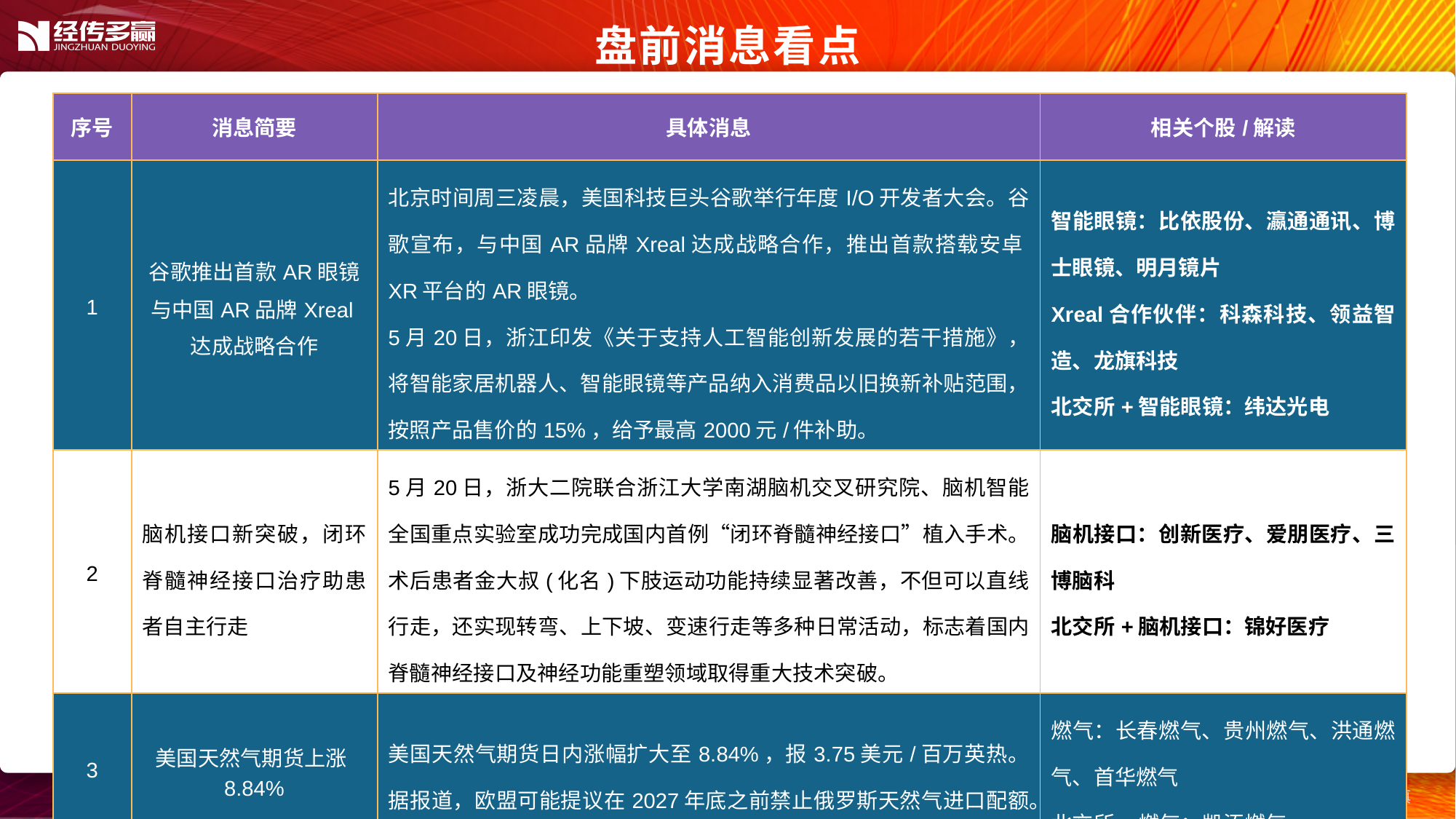

盘前消息看点
| 序号 | 消息简要 | 具体消息 | 相关个股/解读 |
| --- | --- | --- | --- |
| 1 | 谷歌推出首款AR眼镜 与中国AR品牌Xreal达成战略合作 | 北京时间周三凌晨，美国科技巨头谷歌举行年度I/O开发者大会。谷歌宣布，与中国AR品牌Xreal达成战略合作，推出首款搭载安卓XR平台的AR眼镜。 5月20日，浙江印发《关于支持人工智能创新发展的若干措施》，将智能家居机器人、智能眼镜等产品纳入消费品以旧换新补贴范围，按照产品售价的15%，给予最高2000元/件补助。 | 智能眼镜：比依股份、瀛通通讯、博士眼镜、明月镜片 Xreal合作伙伴：科森科技、领益智造、龙旗科技 北交所+智能眼镜：纬达光电 |
| 2 | 脑机接口新突破，闭环脊髓神经接口治疗助患者自主行走 | 5月20日，浙大二院联合浙江大学南湖脑机交叉研究院、脑机智能全国重点实验室成功完成国内首例“闭环脊髓神经接口”植入手术。术后患者金大叔(化名)下肢运动功能持续显著改善，不但可以直线行走，还实现转弯、上下坡、变速行走等多种日常活动，标志着国内脊髓神经接口及神经功能重塑领域取得重大技术突破。 | 脑机接口：创新医疗、爱朋医疗、三博脑科 北交所+脑机接口：锦好医疗 |
| 3 | 美国天然气期货上涨8.84% | 美国天然气期货日内涨幅扩大至8.84%，报3.75美元/百万英热。据报道，欧盟可能提议在2027年底之前禁止俄罗斯天然气进口配额。 | 燃气：长春燃气、贵州燃气、洪通燃气、首华燃气 北交所+燃气：凯添燃气 |
| 4 |  |  |  |